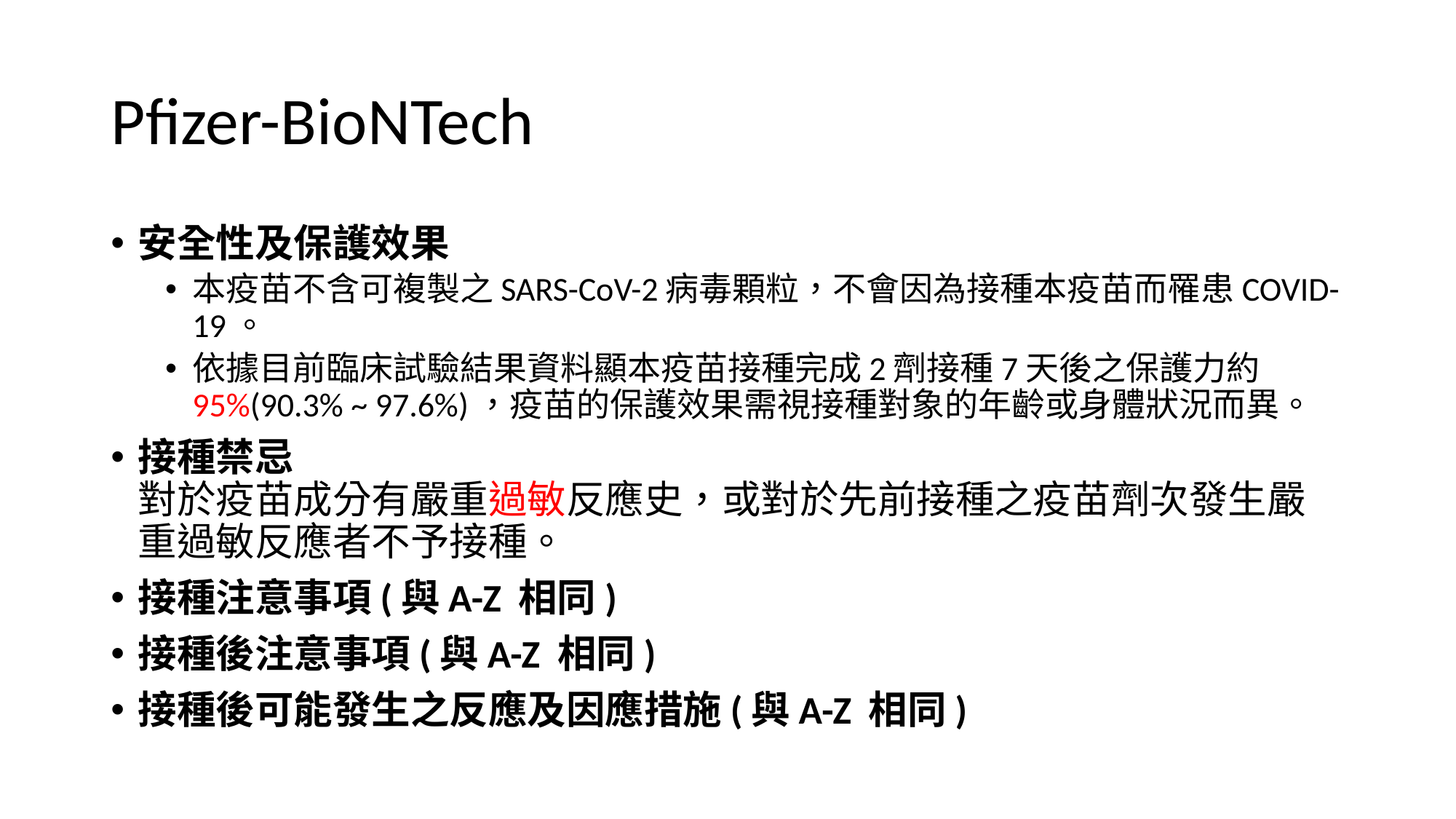

# Pfizer-BioNTech
安全性及保護效果
本疫苗不含可複製之SARS-CoV-2病毒顆粒，不會因為接種本疫苗而罹患COVID-19。
依據目前臨床試驗結果資料顯本疫苗接種完成2劑接種7天後之保護力約95%(90.3% ~ 97.6%)，疫苗的保護效果需視接種對象的年齡或身體狀況而異。
接種禁忌
對於疫苗成分有嚴重過敏反應史，或對於先前接種之疫苗劑次發生嚴重過敏反應者不予接種。
接種注意事項(與A-Z 相同)
接種後注意事項(與A-Z 相同)
接種後可能發生之反應及因應措施(與A-Z 相同)